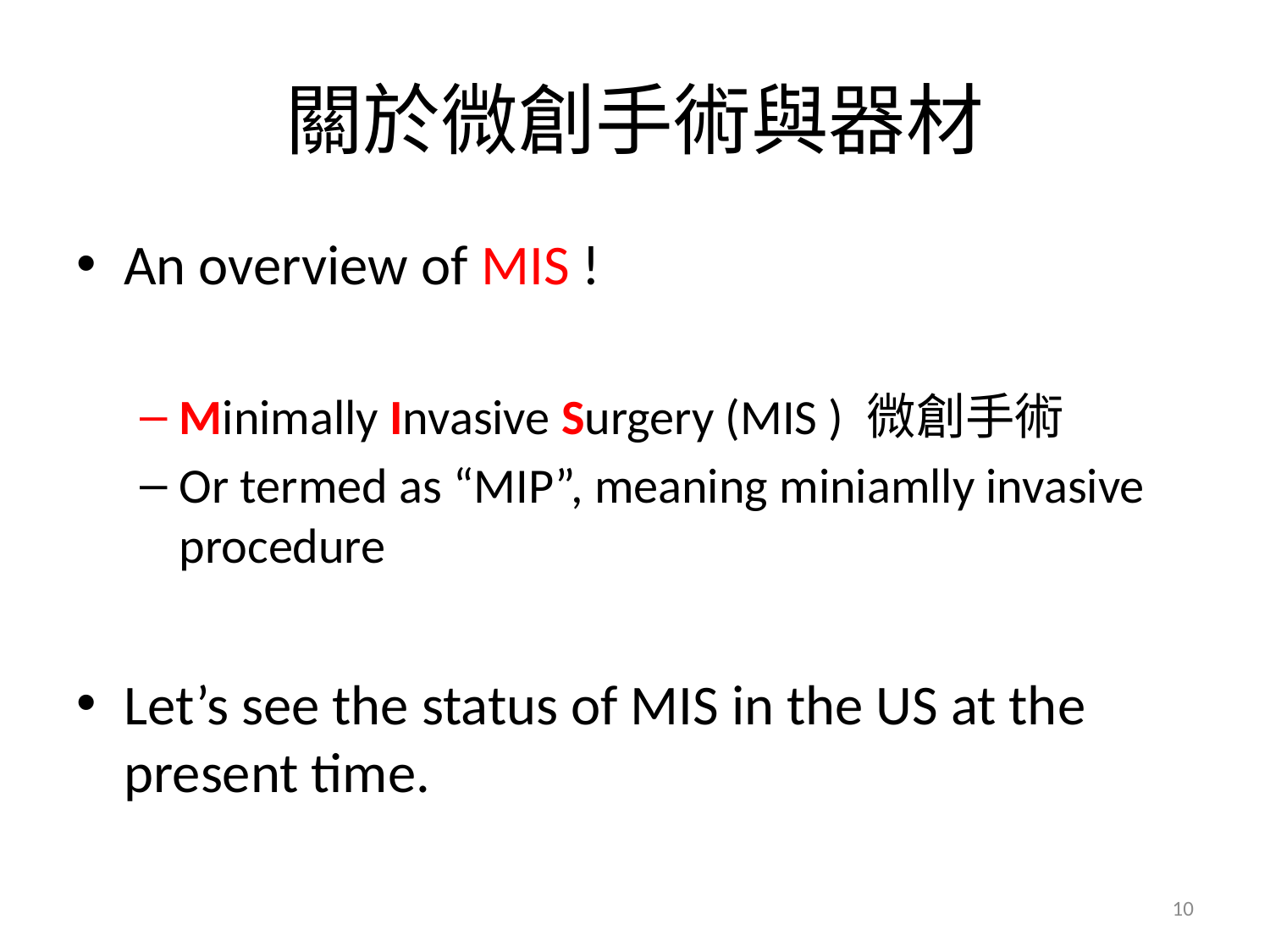

# 關於微創手術與器材
An overview of MIS !

Minimally Invasive Surgery (MIS ) 微創手術
Or termed as “MIP”, meaning miniamlly invasive procedure

Let’s see the status of MIS in the US at the present time.

10